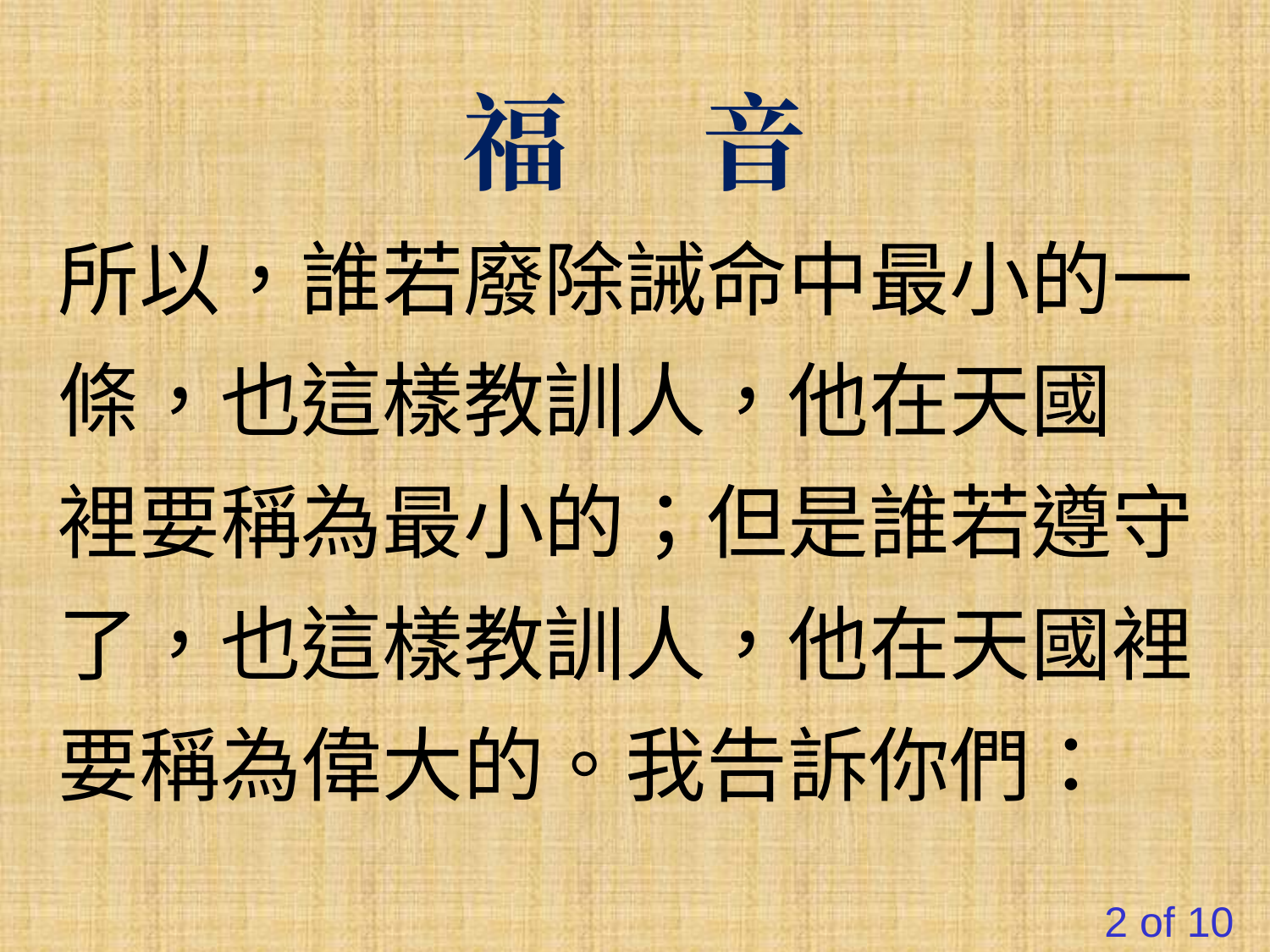

福     音
所以，誰若廢除誡命中最小的一條，也這樣教訓人，他在天國
裡要稱為最小的；但是誰若遵守了，也這樣教訓人，他在天國裡要稱為偉大的。我告訴你們：
2 of 10